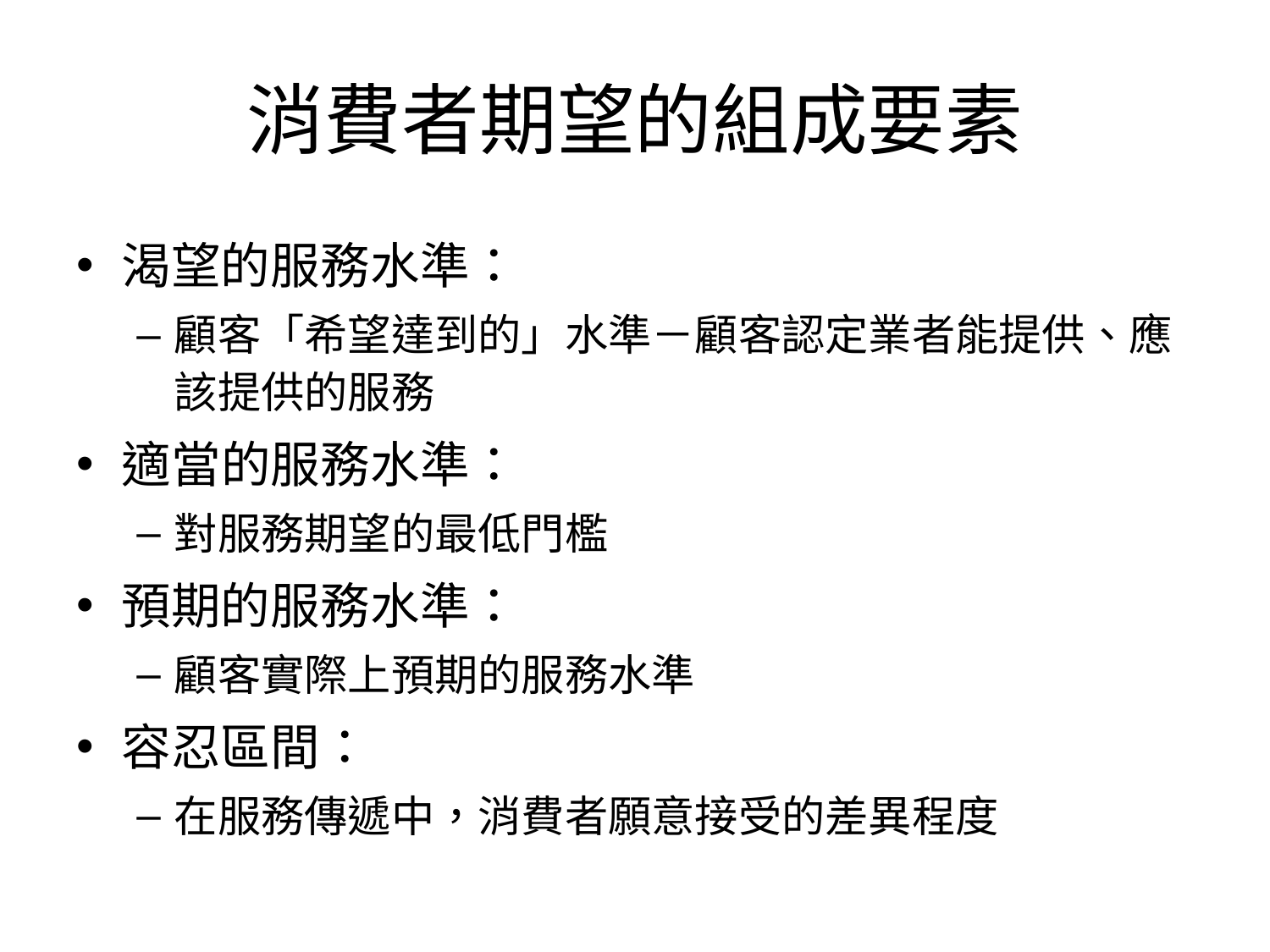

# 消費者期望的組成要素
渴望的服務水準：
顧客「希望達到的」水準－顧客認定業者能提供、應該提供的服務
適當的服務水準：
對服務期望的最低門檻
預期的服務水準：
顧客實際上預期的服務水準
容忍區間：
在服務傳遞中，消費者願意接受的差異程度